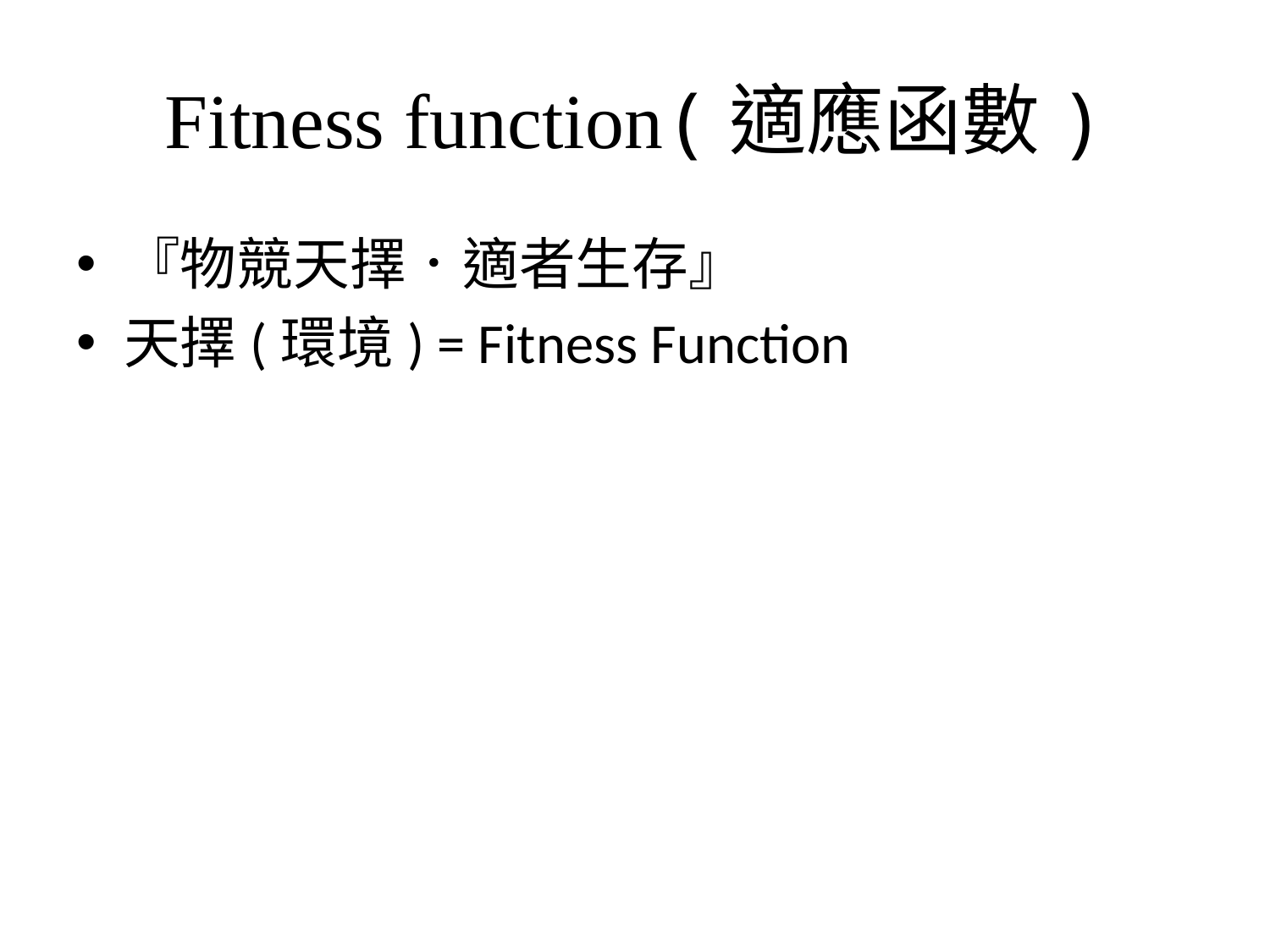

# Fitness function(適應函數)
『物競天擇．適者生存』
天擇(環境) = Fitness Function